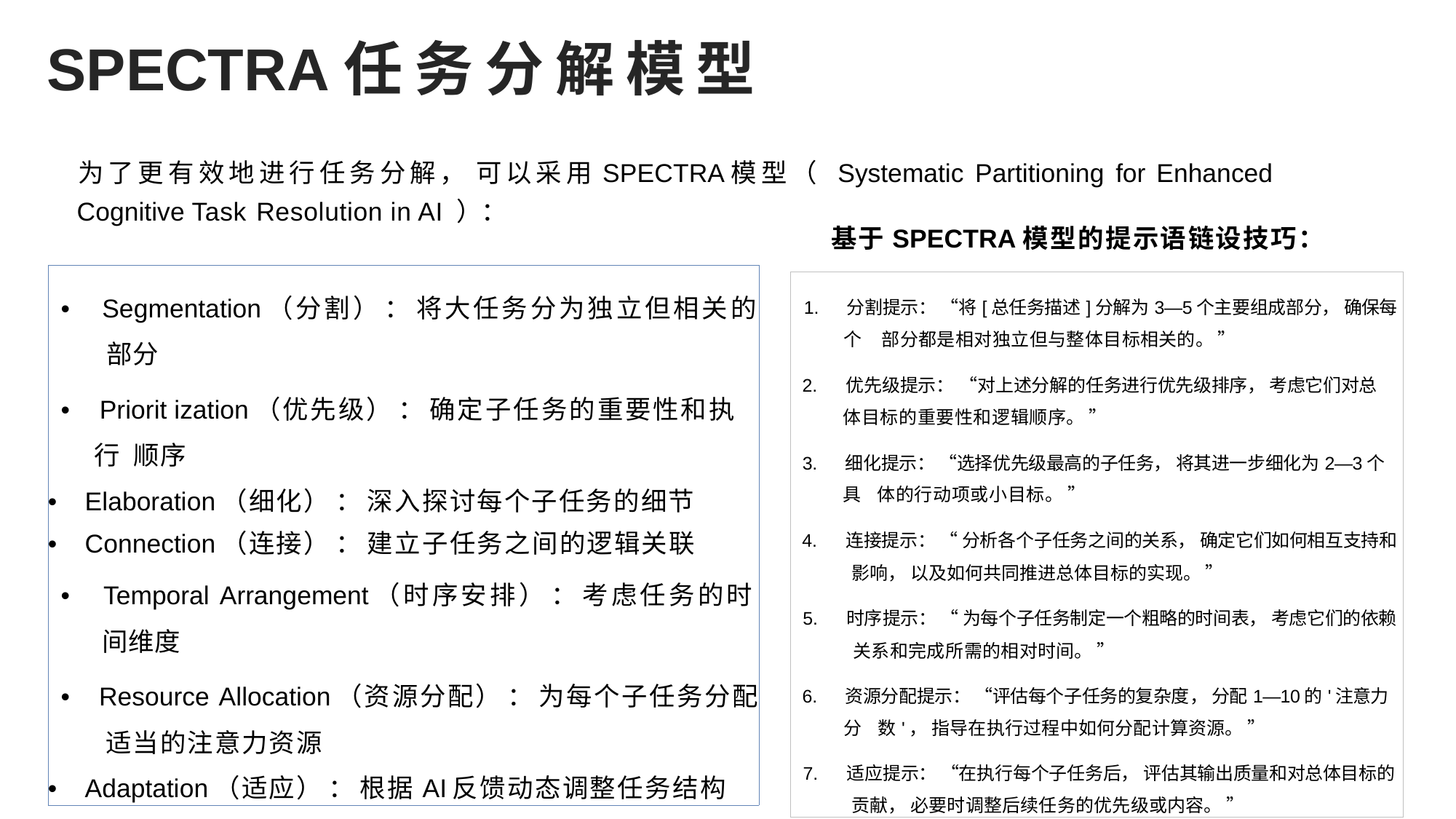

SPECTRA任务分解模型

为了更有效地进行任务分解， 可以采用SPECTRA模型（ Systematic Partitioning for Enhanced Cognitive Task Resolution in AI ）：
基于SPECTRA模型的提示语链设技巧：
| • Segmentation（分割） ： 将大任务分为独立但相关的 部分 • Priorit ization（优先级） ： 确定子任务的重要性和执行 顺序 • Elaboration（细化） ： 深入探讨每个子任务的细节 • Connection（连接） ： 建立子任务之间的逻辑关联 • Temporal Arrangement（时序安排） ： 考虑任务的时 间维度 • Resource Allocation（资源分配） ： 为每个子任务分配 适当的注意力资源 • Adaptation（适应） ： 根据AI反馈动态调整任务结构 |
| --- |
| 1. 分割提示： “将[总任务描述]分解为3—5个主要组成部分， 确保每个 部分都是相对独立但与整体目标相关的。 ” 2. 优先级提示： “对上述分解的任务进行优先级排序， 考虑它们对总 体目标的重要性和逻辑顺序。 ” 3. 细化提示： “选择优先级最高的子任务， 将其进一步细化为2—3个具 体的行动项或小目标。 ” 4. 连接提示： “ 分析各个子任务之间的关系， 确定它们如何相互支持和 影响， 以及如何共同推进总体目标的实现。 ” 5. 时序提示： “ 为每个子任务制定一个粗略的时间表， 考虑它们的依赖 关系和完成所需的相对时间。 ” 6. 资源分配提示： “评估每个子任务的复杂度， 分配1—10的'注意力分 数'， 指导在执行过程中如何分配计算资源。 ” 7. 适应提示： “在执行每个子任务后， 评估其输出质量和对总体目标的 贡献， 必要时调整后续任务的优先级或内容。 ” |
| --- |